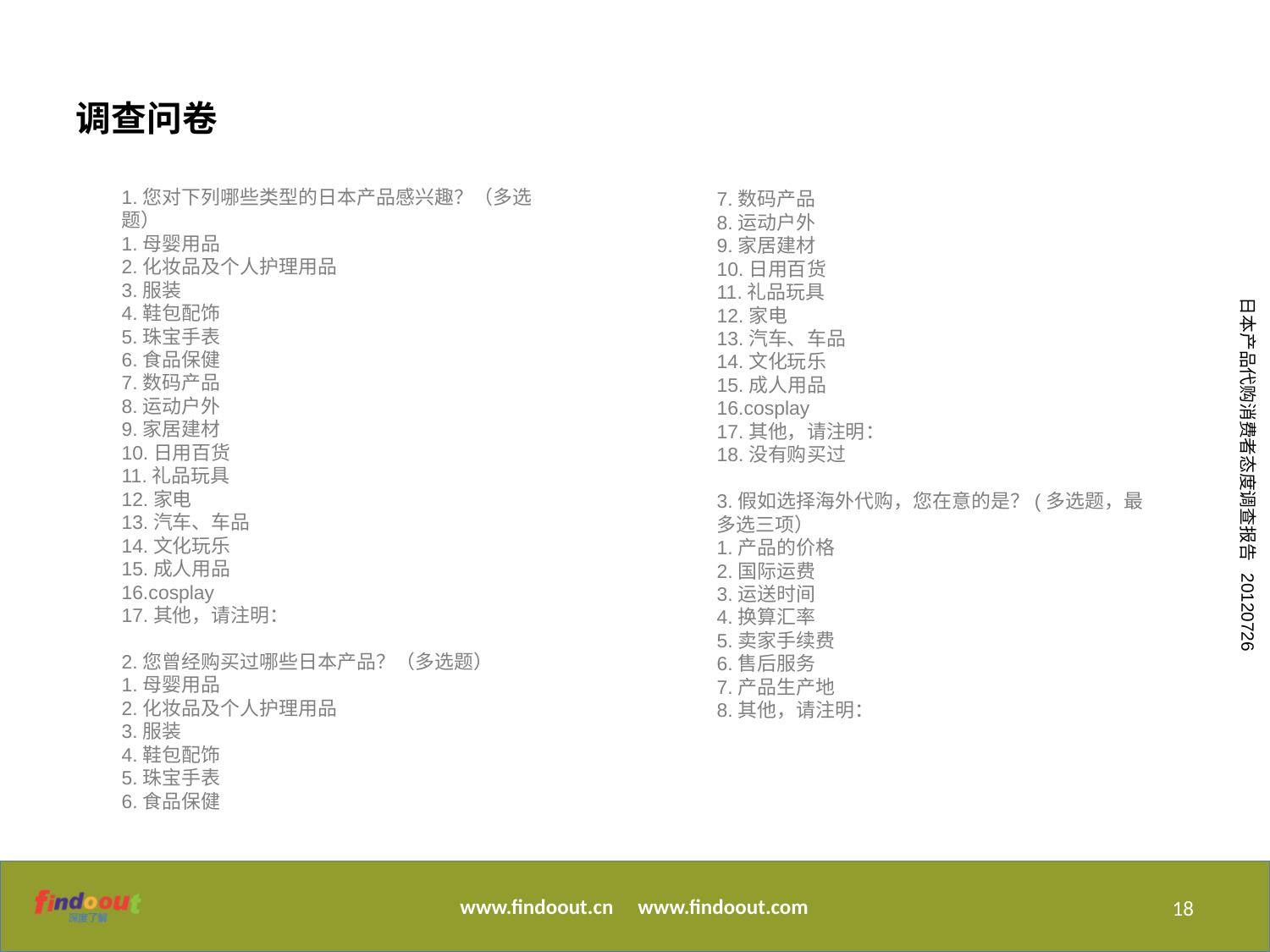

调查问卷
1.您对下列哪些类型的日本产品感兴趣？（多选题）
1.母婴用品
2.化妆品及个人护理用品
3.服装
4.鞋包配饰
5.珠宝手表
6.食品保健
7.数码产品
8.运动户外
9.家居建材
10.日用百货
11.礼品玩具
12.家电
13.汽车、车品
14.文化玩乐
15.成人用品
16.cosplay
17.其他，请注明：

2.您曾经购买过哪些日本产品？（多选题）
1.母婴用品
2.化妆品及个人护理用品
3.服装
4.鞋包配饰
5.珠宝手表
6.食品保健
7.数码产品
8.运动户外
9.家居建材
10.日用百货
11.礼品玩具
12.家电
13.汽车、车品
14.文化玩乐
15.成人用品
16.cosplay
17.其他，请注明：
18.没有购买过

3.假如选择海外代购，您在意的是？(多选题，最多选三项）
1.产品的价格
2.国际运费
3.运送时间
4.换算汇率
5.卖家手续费
6.售后服务
7.产品生产地
8.其他，请注明：
18